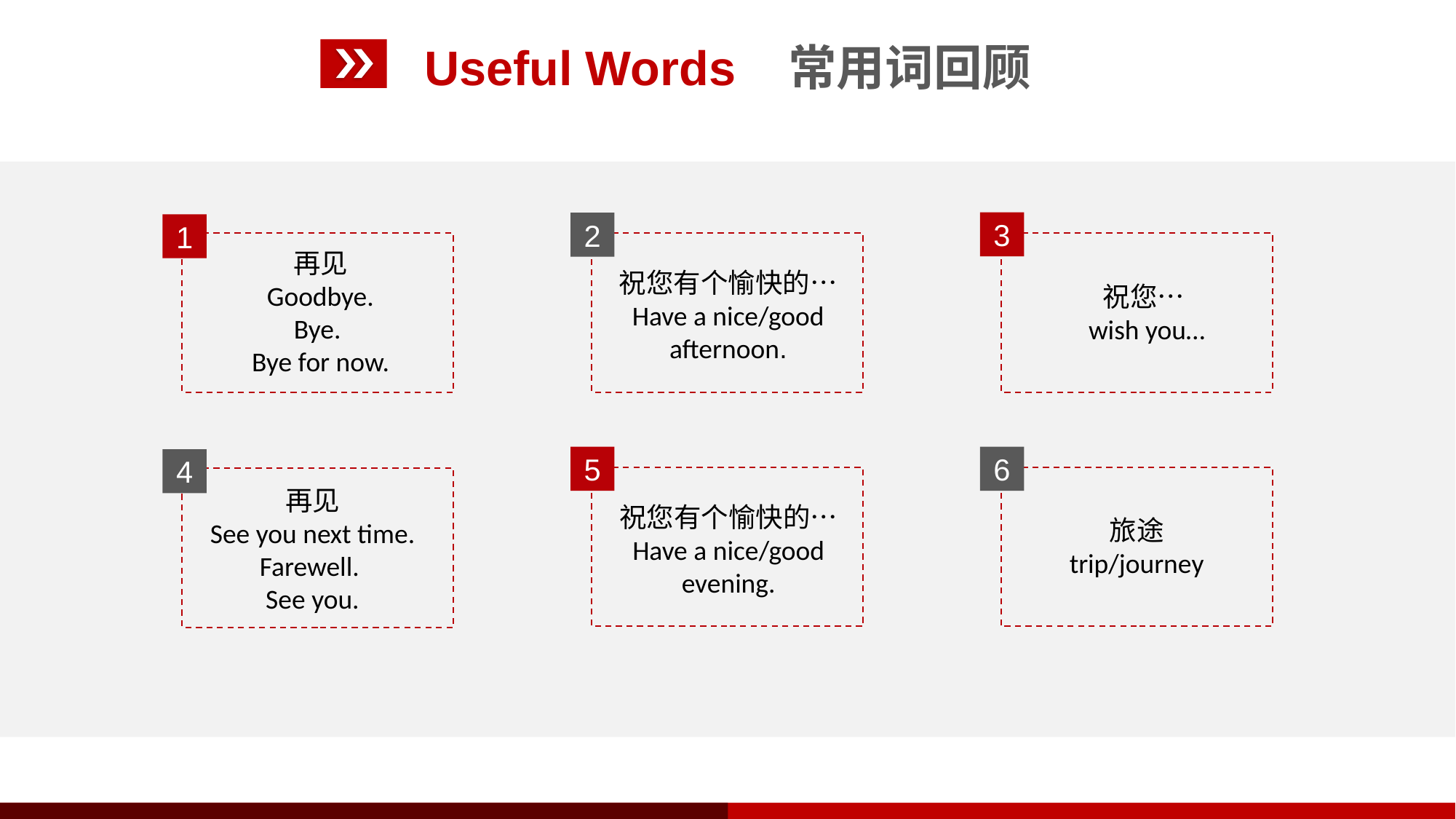

Useful Words   常用词回顾

3
2
1

再见
Goodbye.
Bye.
Bye for now.
祝您有个愉快的…
Have a nice/good afternoon.
祝您…
 wish you…
5
6
4

再见
See you next time.
Farewell.
See you.
祝您有个愉快的…
Have a nice/good evening.
旅途 trip/journey